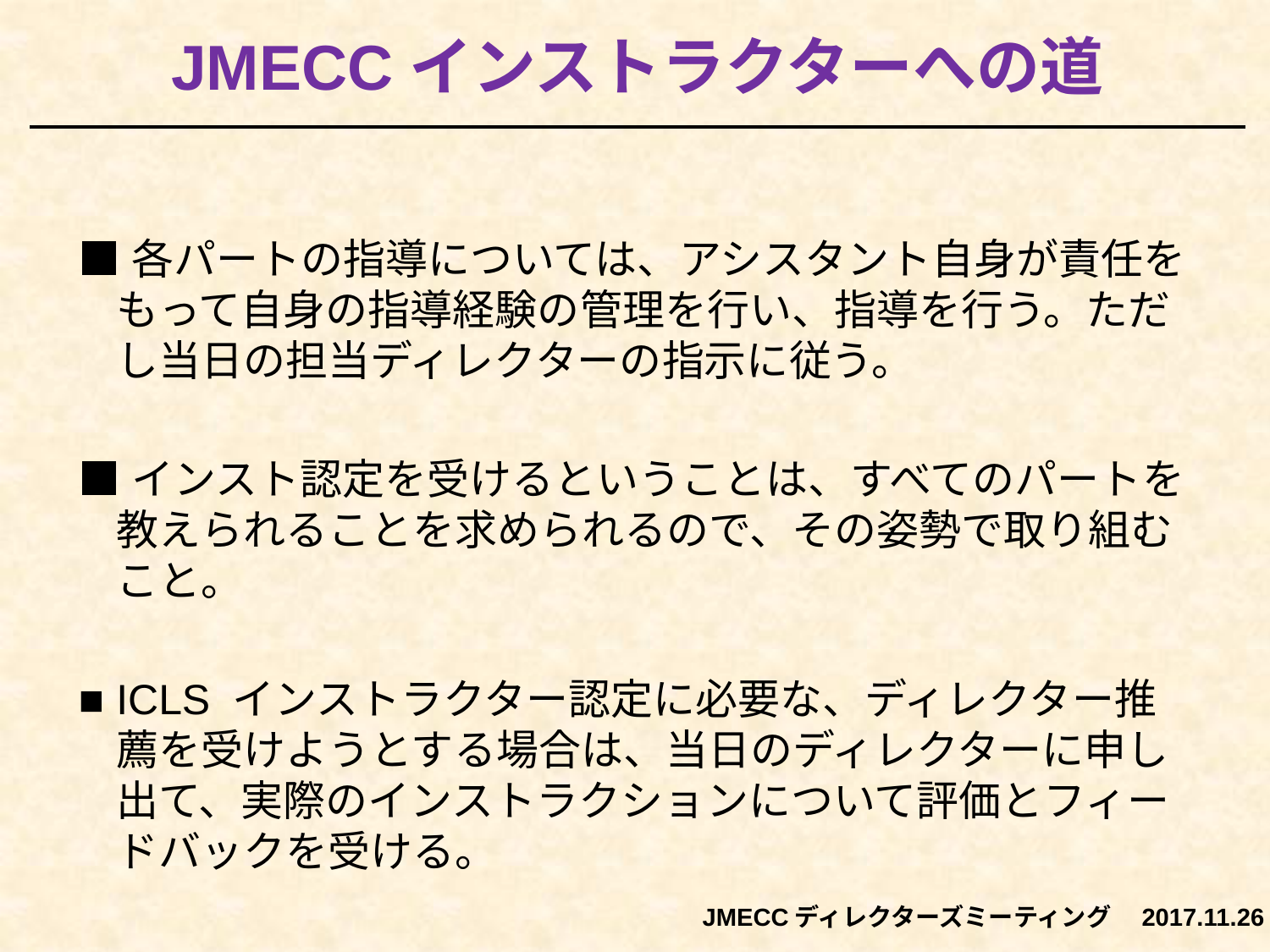

JMECCインストラクターへの道
■各パートの指導については、アシスタント自身が責任をもって自身の指導経験の管理を行い、指導を行う。ただし当日の担当ディレクターの指示に従う。

■インスト認定を受けるということは、すべてのパートを教えられることを求められるので、その姿勢で取り組むこと。

■ ICLS インストラクター認定に必要な、ディレクター推薦を受けようとする場合は、当日のディレクターに申し出て、実際のインストラクションについて評価とフィードバックを受ける。
JMECCディレクターズミーティング　2017.11.26